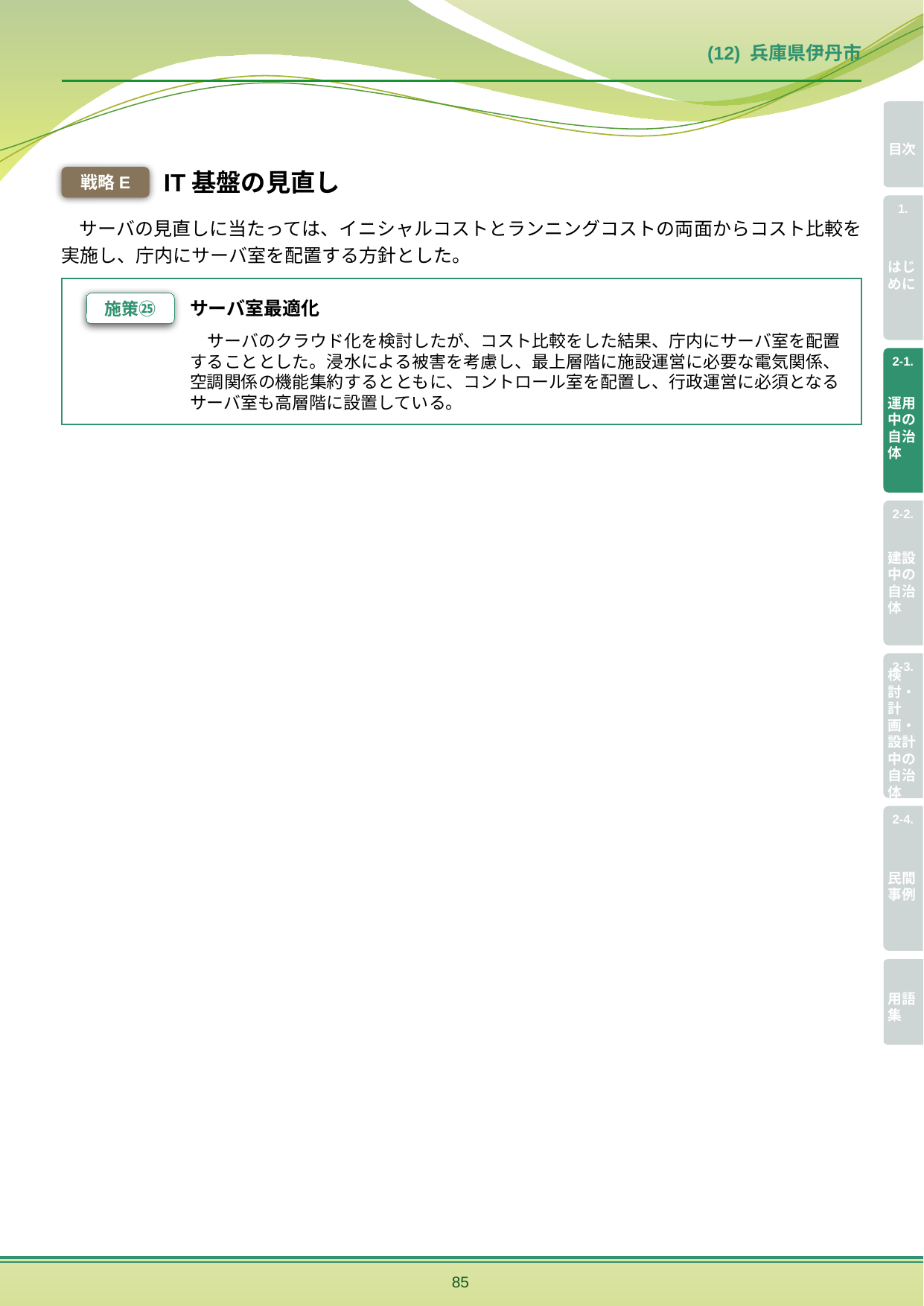

(12) 兵庫県伊丹市
戦略E
IT基盤の見直し
サーバの見直しに当たっては、イニシャルコストとランニングコストの両面からコスト比較を実施し、庁内にサーバ室を配置する方針とした。

施策㉕
サーバ室最適化
サーバのクラウド化を検討したが、コスト比較をした結果、庁内にサーバ室を配置することとした。浸水による被害を考慮し、最上層階に施設運営に必要な電気関係、空調関係の機能集約するとともに、コントロール室を配置し、行政運営に必須となるサーバ室も高層階に設置している。
85